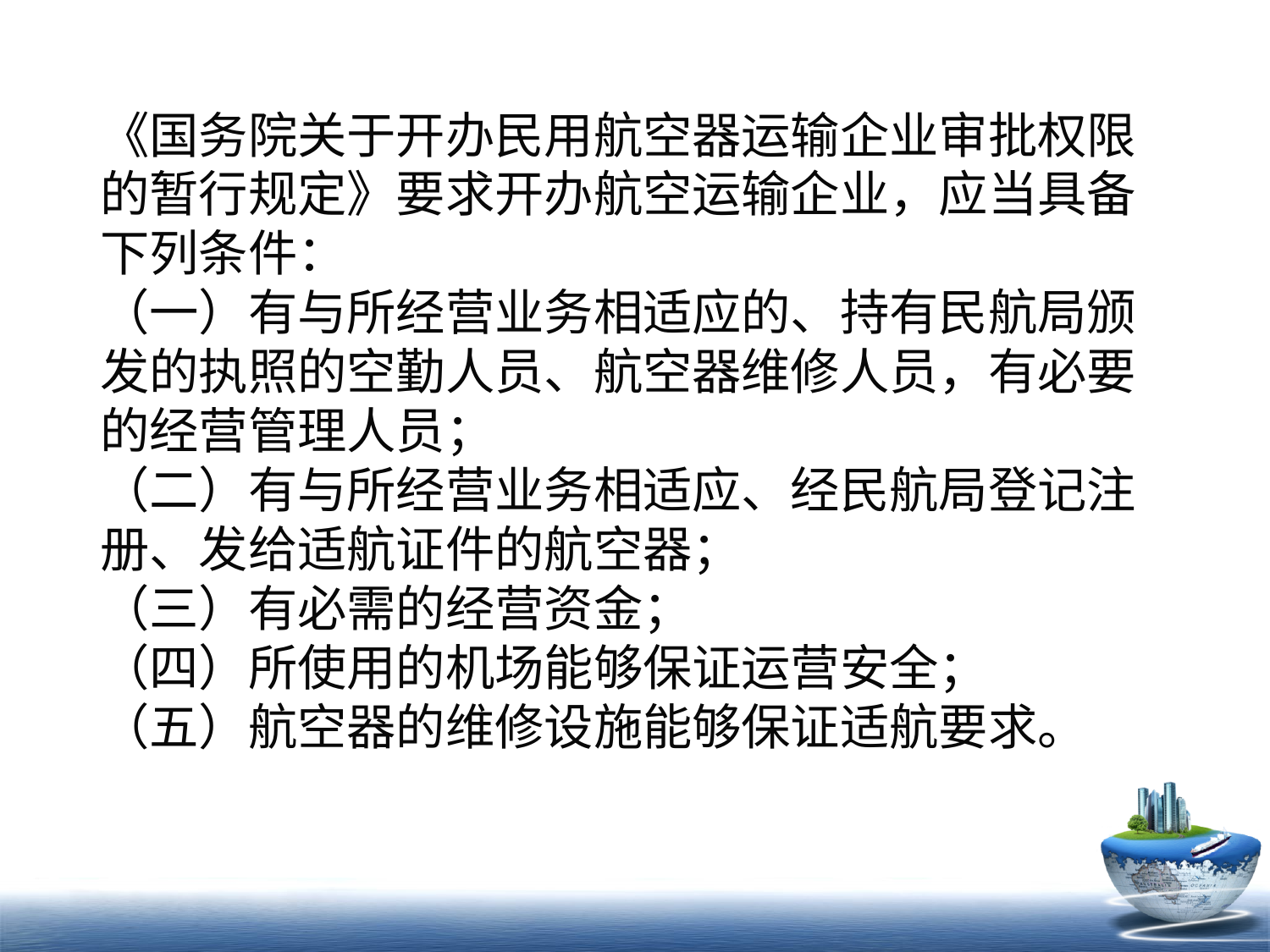

《国务院关于开办民用航空器运输企业审批权限的暂行规定》要求开办航空运输企业，应当具备下列条件：
（一）有与所经营业务相适应的、持有民航局颁发的执照的空勤人员、航空器维修人员，有必要的经营管理人员；
（二）有与所经营业务相适应、经民航局登记注册、发给适航证件的航空器；
（三）有必需的经营资金；
（四）所使用的机场能够保证运营安全；
（五）航空器的维修设施能够保证适航要求。